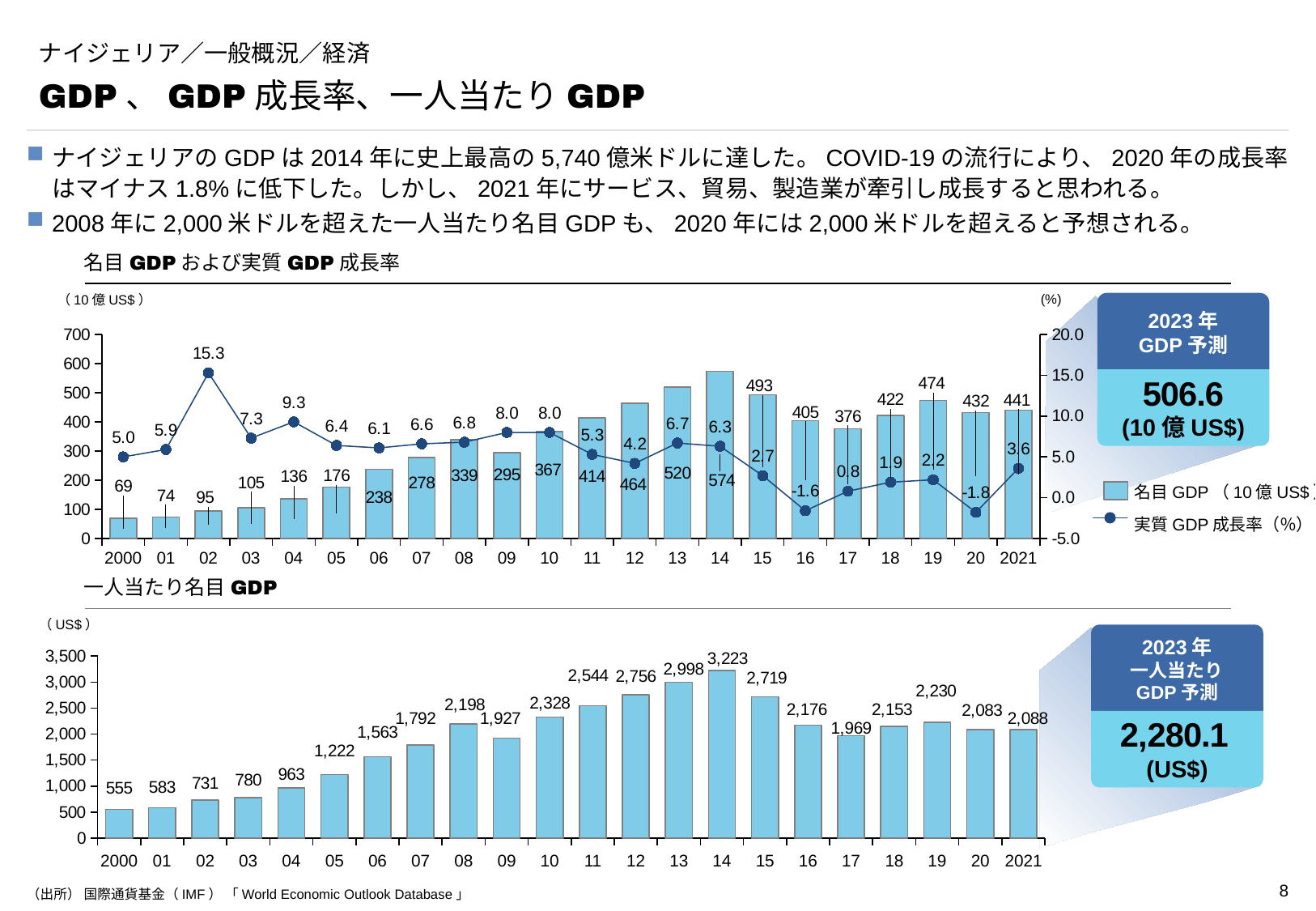

# ナイジェリア／一般概況／経済
GDP、GDP成長率、一人当たりGDP
ナイジェリアのGDPは2014年に史上最高の5,740億米ドルに達した。COVID-19の流行により、2020年の成長率はマイナス1.8%に低下した。しかし、2021年にサービス、貿易、製造業が牽引し成長すると思われる。
2008年に2,000米ドルを超えた一人当たり名目GDPも、2020年には2,000米ドルを超えると予想される。
名目GDPおよび実質GDP成長率
(%)
（10億US$）
2023年
GDP予測

### Chart

| Category |  |  |
|---|---|---|
506.6
(10億US$)
名目GDP（10億US$）

実質GDP成長率（％）

2000
01
02
03
04
05
06
07
08
09
10
11
12
13
14
15
16
17
18
19
20
2021
一人当たり名目GDP
（US$）
2023年
一人当たり
GDP予測

### Chart

| Category |  |
|---|---|
2,280.1
(US$)
2000
01
02
03
04
05
06
07
08
09
10
11
12
13
14
15
16
17
18
19
20
2021
（出所） 国際通貨基金（IMF） 「World Economic Outlook Database」